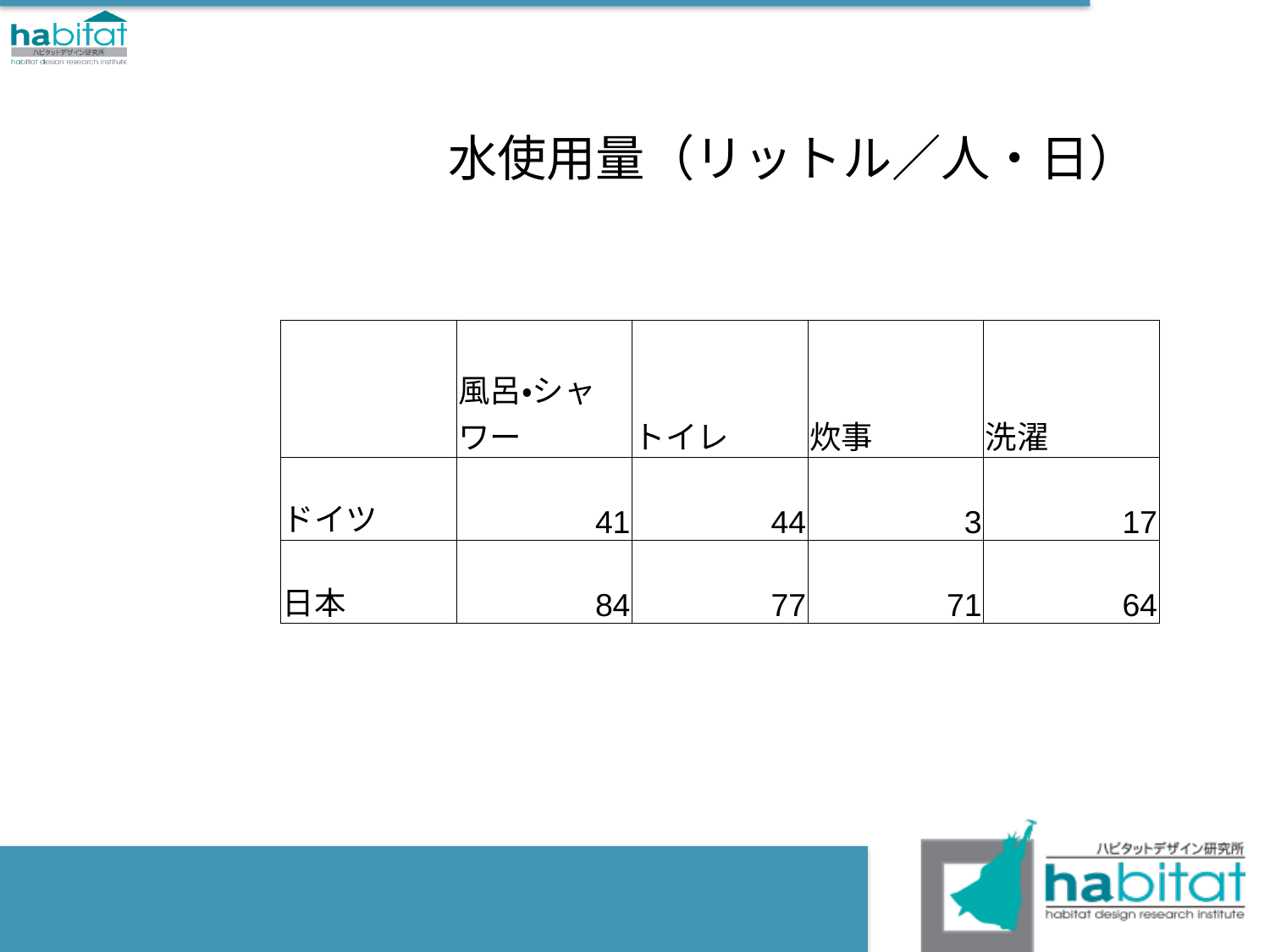

# 水使用量（リットル／人・日）
|  | 風呂・シャワー | トイレ | 炊事 | 洗濯 |
| --- | --- | --- | --- | --- |
| ドイツ | 41 | 44 | 3 | 17 |
| 日本 | 84 | 77 | 71 | 64 |